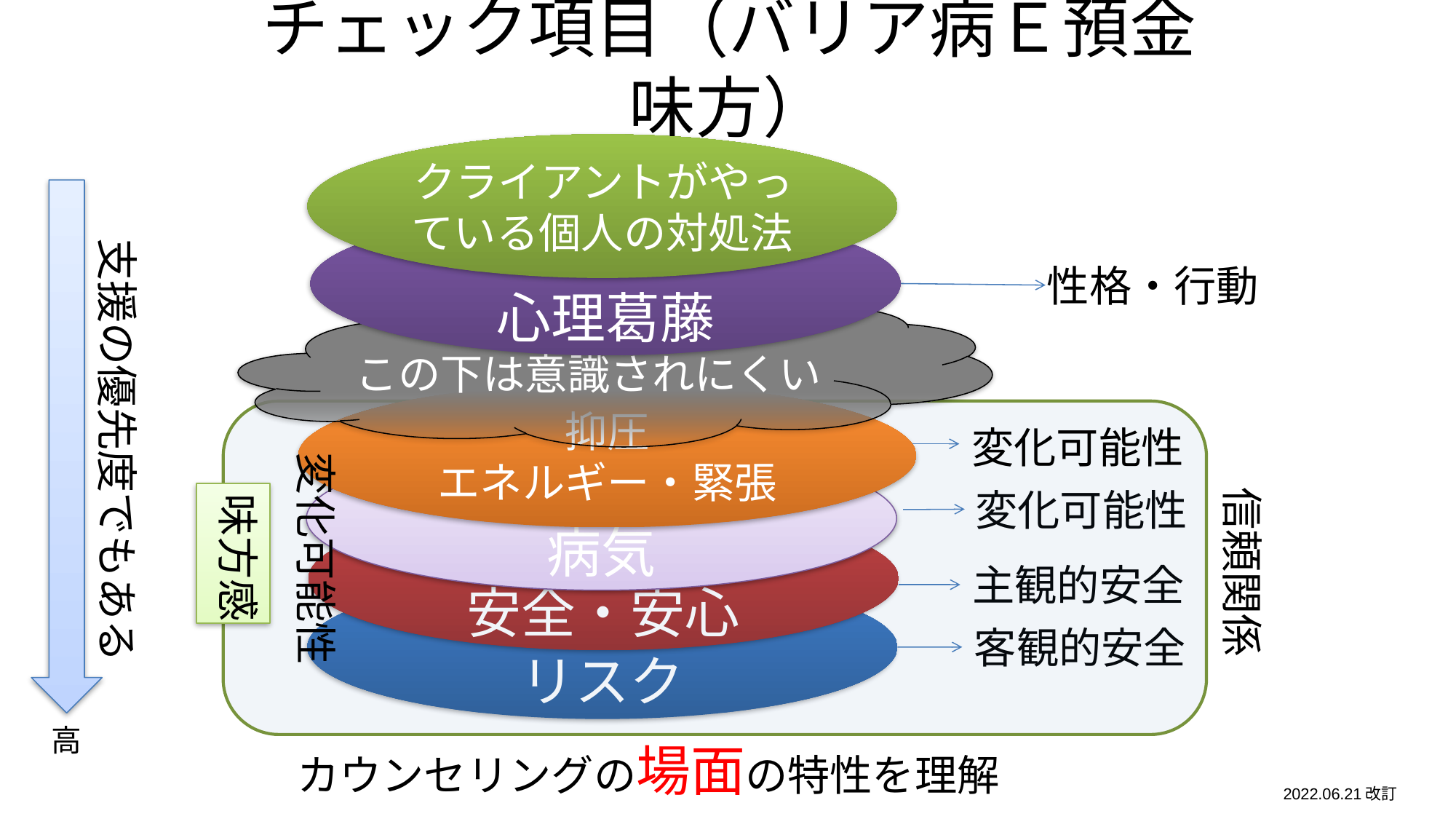

# チェック項目（バリア病Ｅ預金味方）
クライアントがやっている個人の対処法

心理葛藤
支援の優先度でもある
性格・行動
この下は意識されにくい
抑圧
エネルギー・緊張

変化可能性
変化可能性

病気
信頼関係
変化可能性
味方感

安全・安心
主観的安全

リスク
客観的安全
高
カウンセリングの場面の特性を理解
2022.06.21改訂